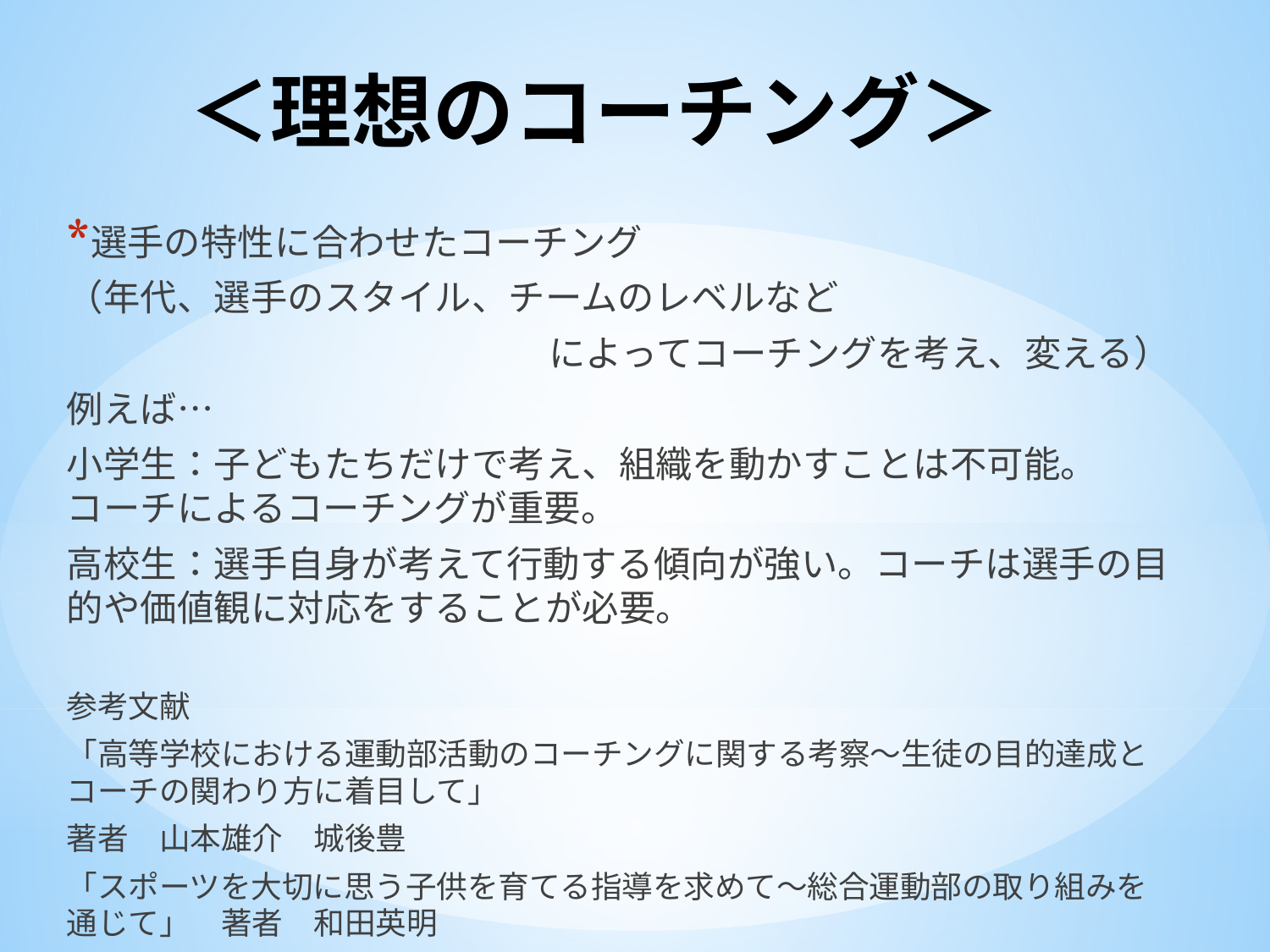

# ＜理想のコーチング＞
選手の特性に合わせたコーチング
（年代、選手のスタイル、チームのレベルなど
によってコーチングを考え、変える）
例えば…
小学生：子どもたちだけで考え、組織を動かすことは不可能。コーチによるコーチングが重要。
高校生：選手自身が考えて行動する傾向が強い。コーチは選手の目的や価値観に対応をすることが必要。

参考文献
「高等学校における運動部活動のコーチングに関する考察〜生徒の目的達成とコーチの関わり方に着目して」
著者　山本雄介　城後豊
「スポーツを大切に思う子供を育てる指導を求めて〜総合運動部の取り組みを通じて」　著者　和田英明